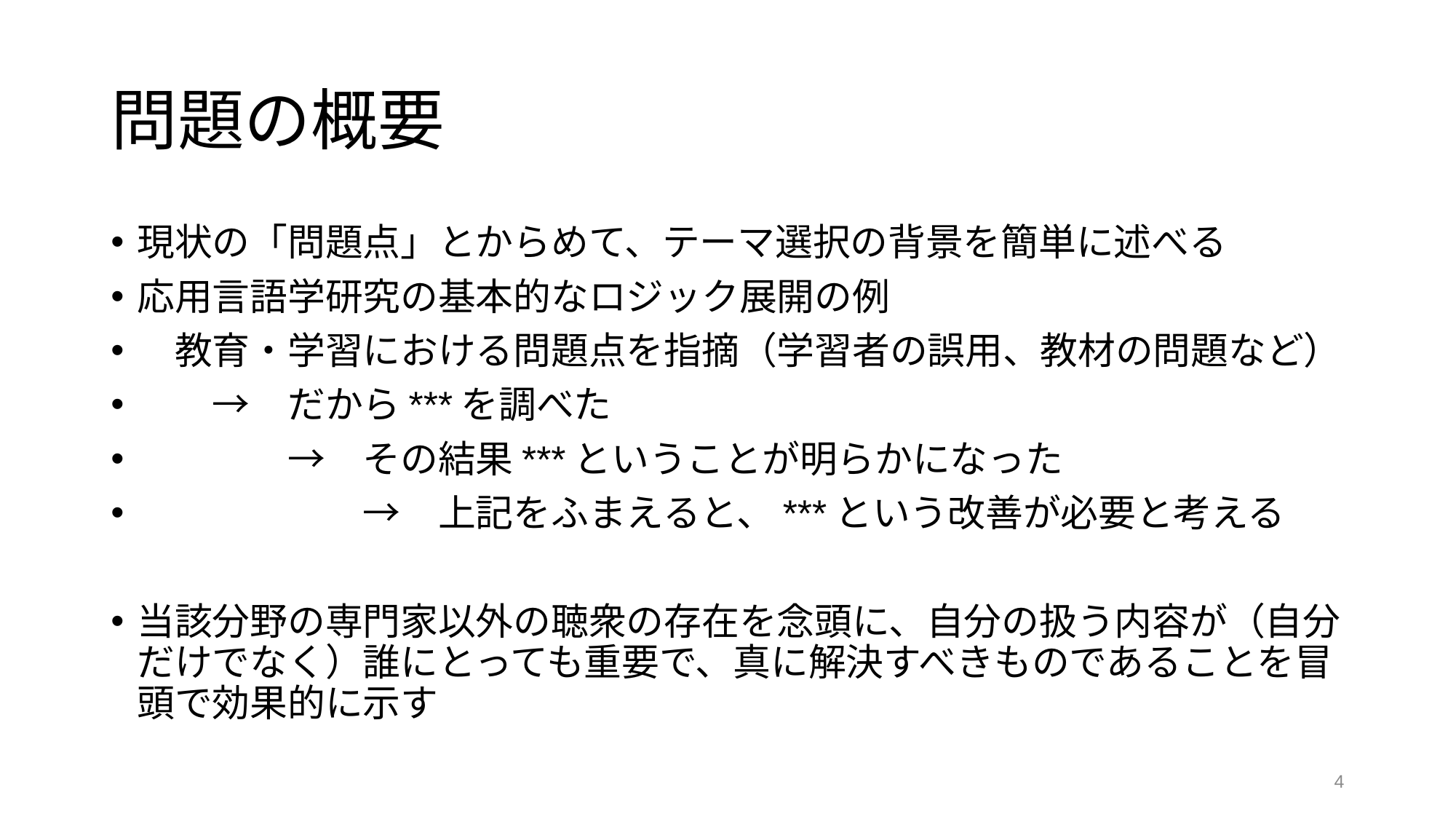

# 問題の概要
現状の「問題点」とからめて、テーマ選択の背景を簡単に述べる
応用言語学研究の基本的なロジック展開の例
　教育・学習における問題点を指摘（学習者の誤用、教材の問題など）
　　→　だから***を調べた
　　　　→　その結果***ということが明らかになった
　　　　　　→　上記をふまえると、***という改善が必要と考える

当該分野の専門家以外の聴衆の存在を念頭に、自分の扱う内容が（自分だけでなく）誰にとっても重要で、真に解決すべきものであることを冒頭で効果的に示す

4